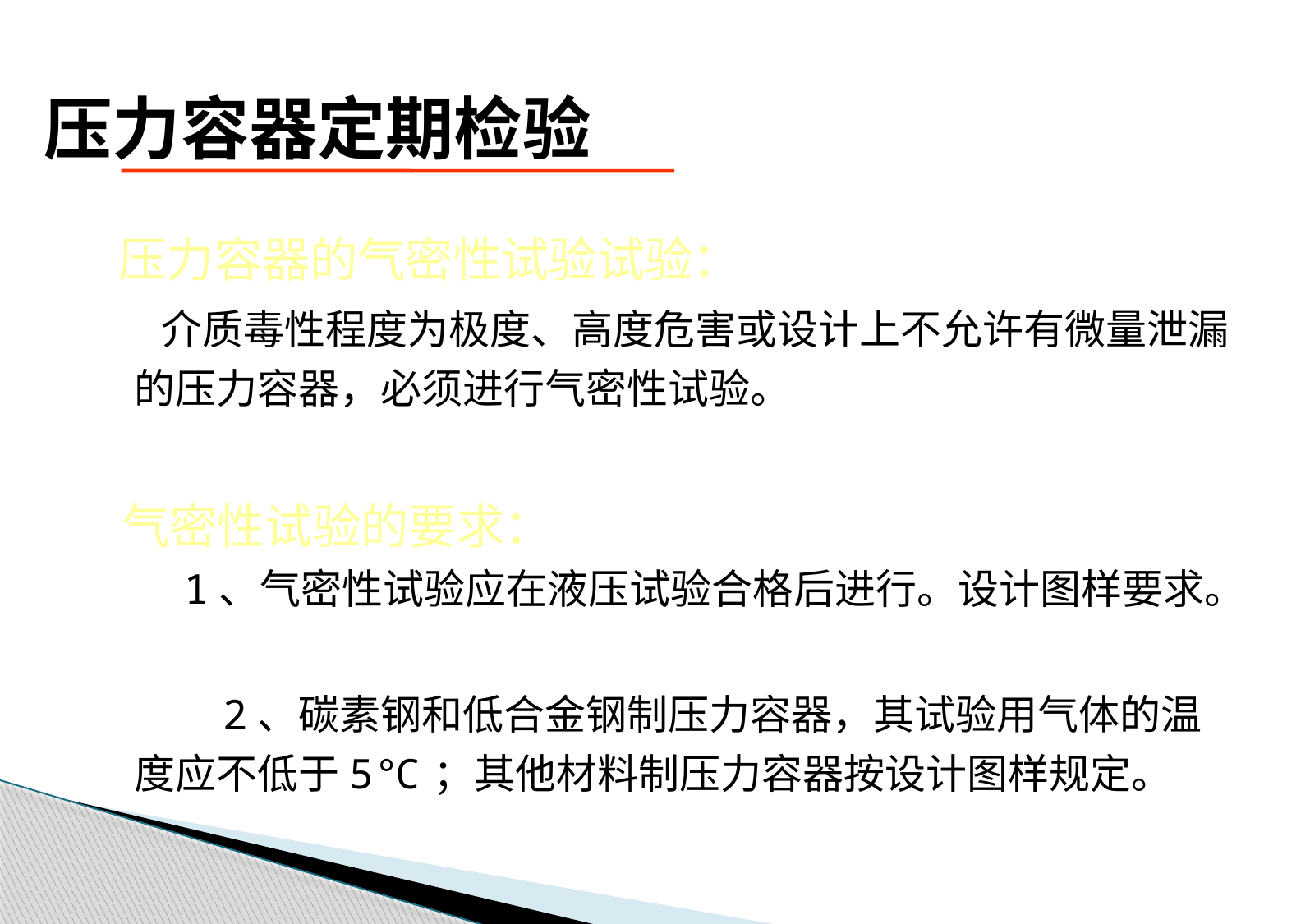

# 压力容器定期检验

 压力容器的气密性试验试验：
       介质毒性程度为极度、高度危害或设计上不允许有微量泄漏的压力容器，必须进行气密性试验。

 气密性试验的要求：
　 1、气密性试验应在液压试验合格后进行。设计图样要求。
     2、碳素钢和低合金钢制压力容器，其试验用气体的温度应不低于5℃；其他材料制压力容器按设计图样规定。